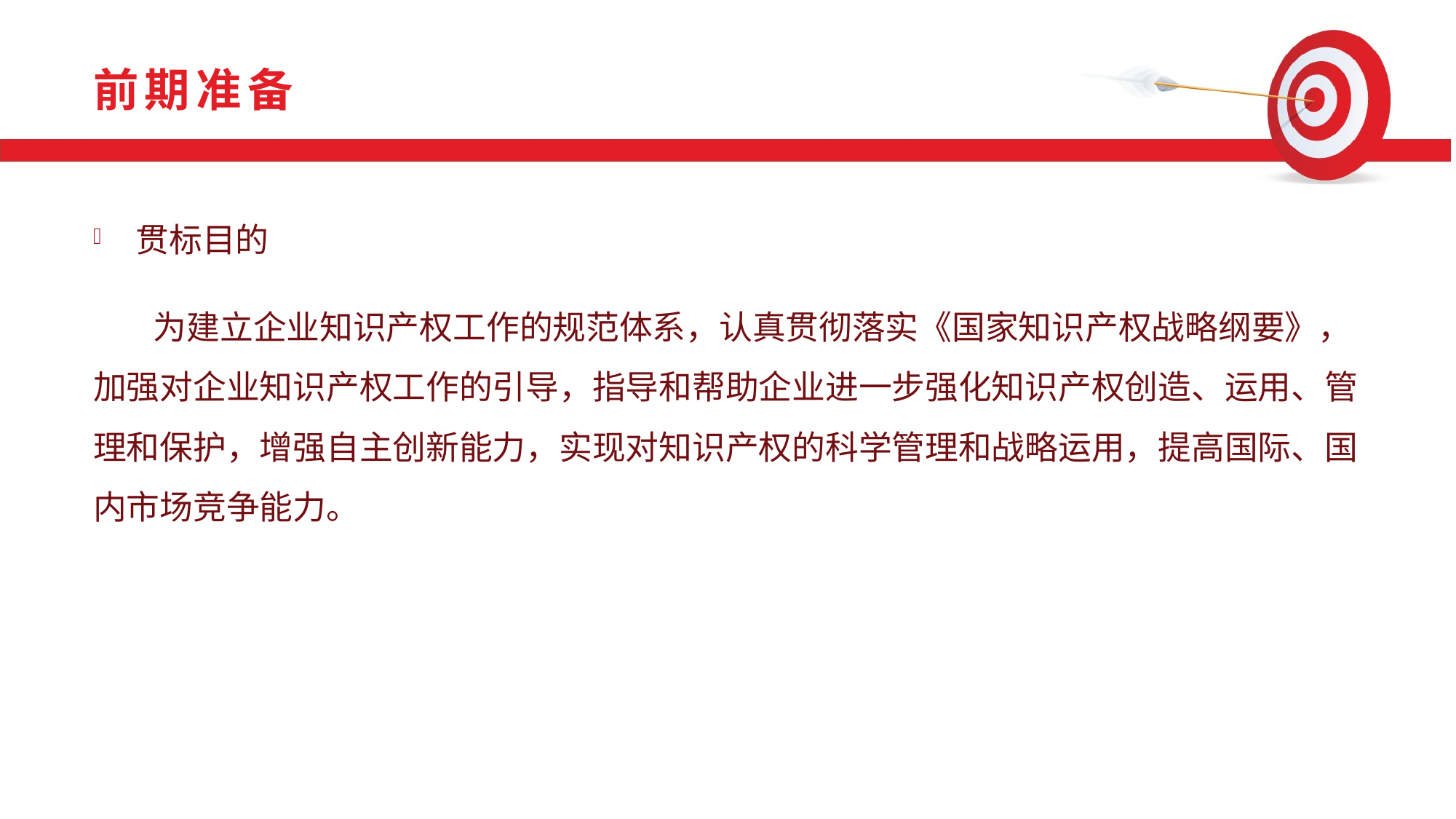

# 前期准备
贯标目的
       为建立企业知识产权工作的规范体系，认真贯彻落实《国家知识产权战略纲要》，加强对企业知识产权工作的引导，指导和帮助企业进一步强化知识产权创造、运用、管理和保护，增强自主创新能力，实现对知识产权的科学管理和战略运用，提高国际、国内市场竞争能力。